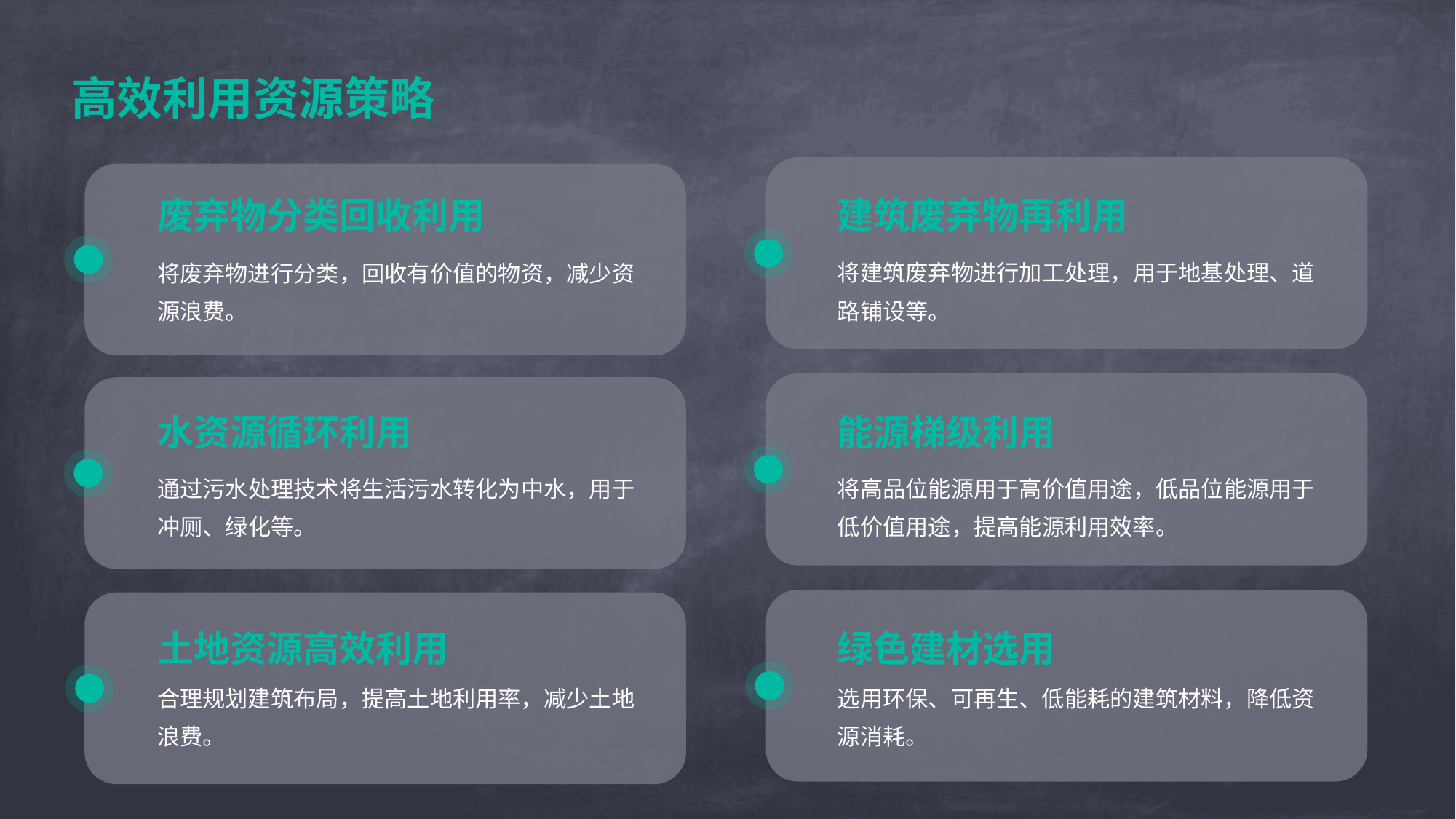

高效利用资源策略

建筑废弃物再利用
废弃物分类回收利用

将建筑废弃物进行加工处理，用于地基处理、道路铺设等。
将废弃物进行分类，回收有价值的物资，减少资源浪费。

能源梯级利用
水资源循环利用

将高品位能源用于高价值用途，低品位能源用于低价值用途，提高能源利用效率。

通过污水处理技术将生活污水转化为中水，用于冲厕、绿化等。

绿色建材选用
土地资源高效利用
选用环保、可再生、低能耗的建筑材料，降低资源消耗。
合理规划建筑布局，提高土地利用率，减少土地浪费。